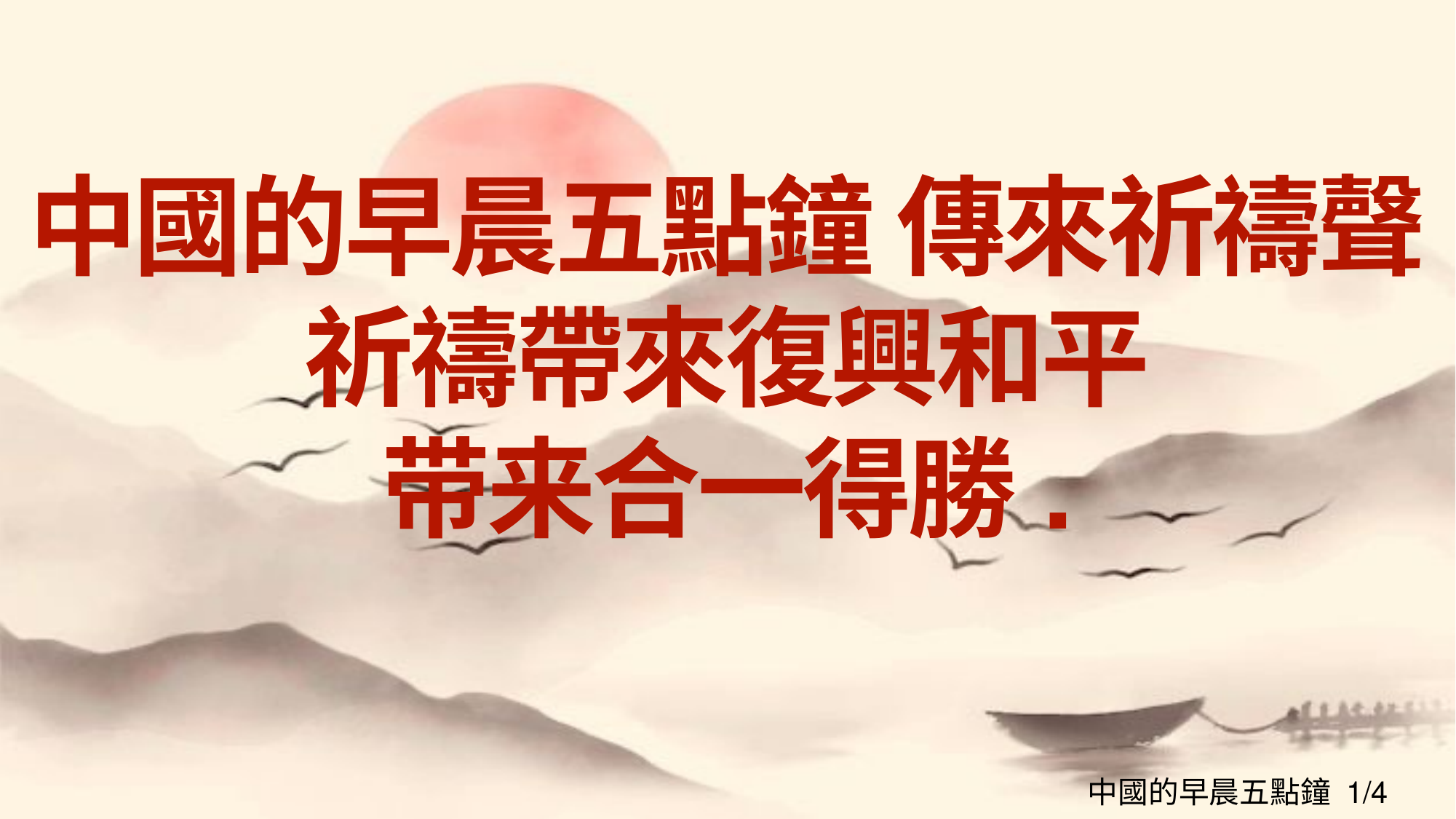

# 中國的早晨五點鐘 傳來祈禱聲 祈禱帶來復興和平
带来合一得勝.
中國的早晨五點鐘 1/4